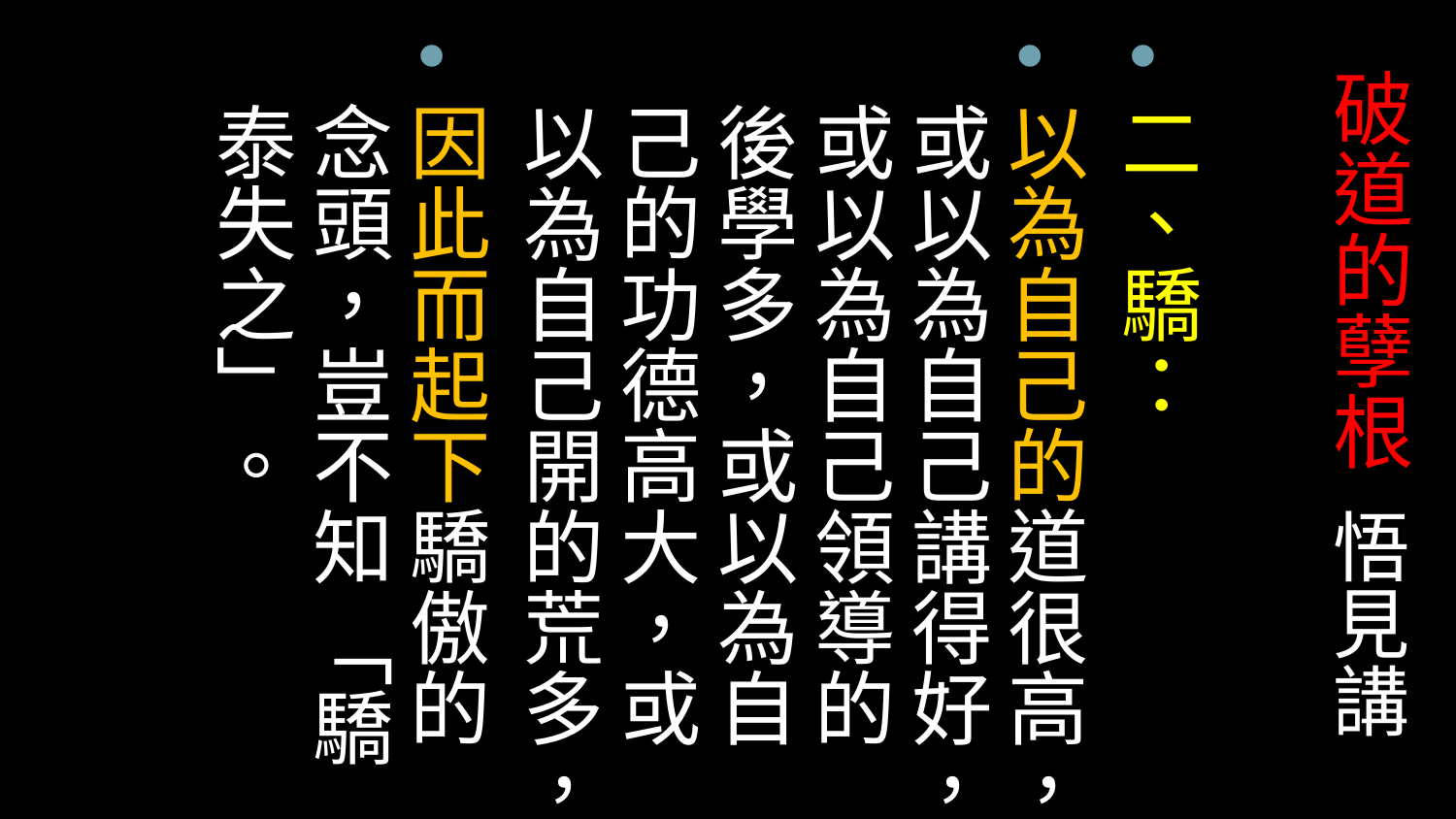

# 破道的孽根  悟見講
二、驕：
以為自己的道很高，或以為自己講得好，或以為自己領導的後學多，或以為自己的功德高大，或以為自己開的荒多，
因此而起下驕傲的念頭，豈不知 「驕泰失之」。